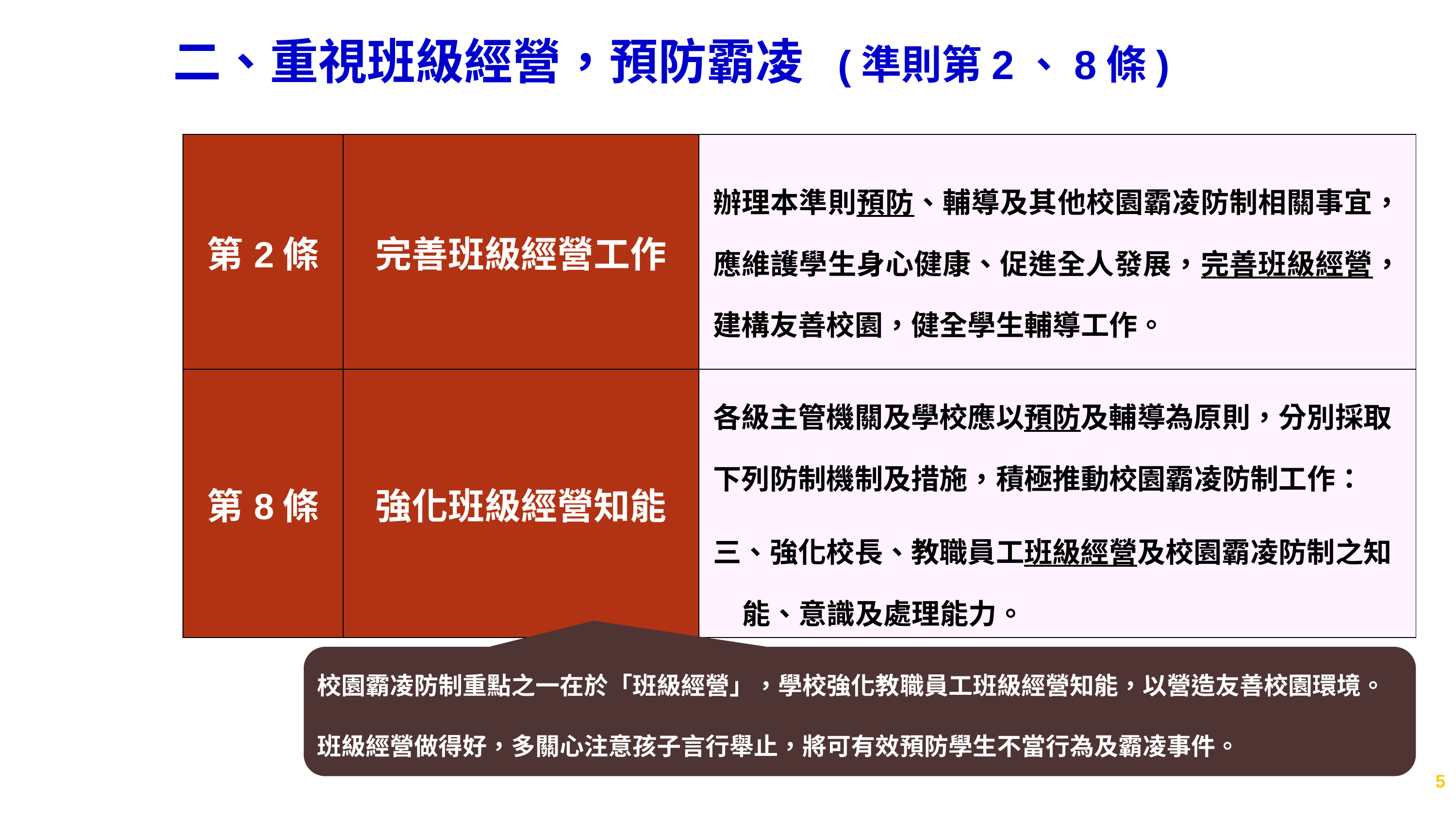

二、重視班級經營，預防霸凌  (準則第2、8條)
| 第2條 | 完善班級經營工作 | 辦理本準則預防、輔導及其他校園霸凌防制相關事宜，應維護學生身心健康、促進全人發展，完善班級經營，建構友善校園，健全學生輔導工作。 |
| --- | --- | --- |
| 第8條 | 強化班級經營知能 | 各級主管機關及學校應以預防及輔導為原則，分別採取下列防制機制及措施，積極推動校園霸凌防制工作： 三、強化校長、教職員工班級經營及校園霸凌防制之知能、意識及處理能力。 |
校園霸凌防制重點之一在於「班級經營」，學校強化教職員工班級經營知能，以營造友善校園環境。
班級經營做得好，多關心注意孩子言行舉止，將可有效預防學生不當行為及霸凌事件。
5